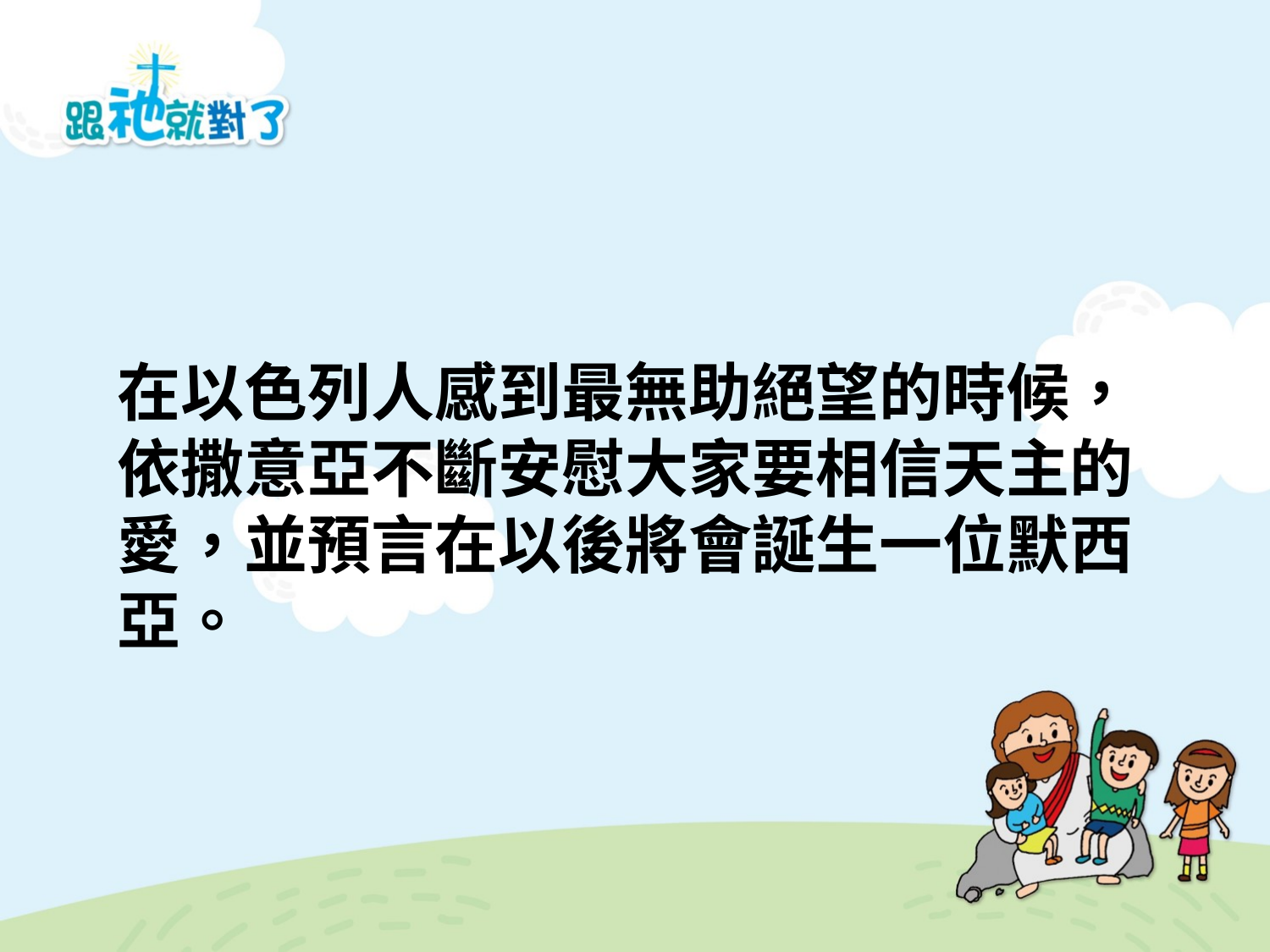

在以色列人感到最無助絕望的時候，依撒意亞不斷安慰大家要相信天主的愛，並預言在以後將會誕生一位默西亞。